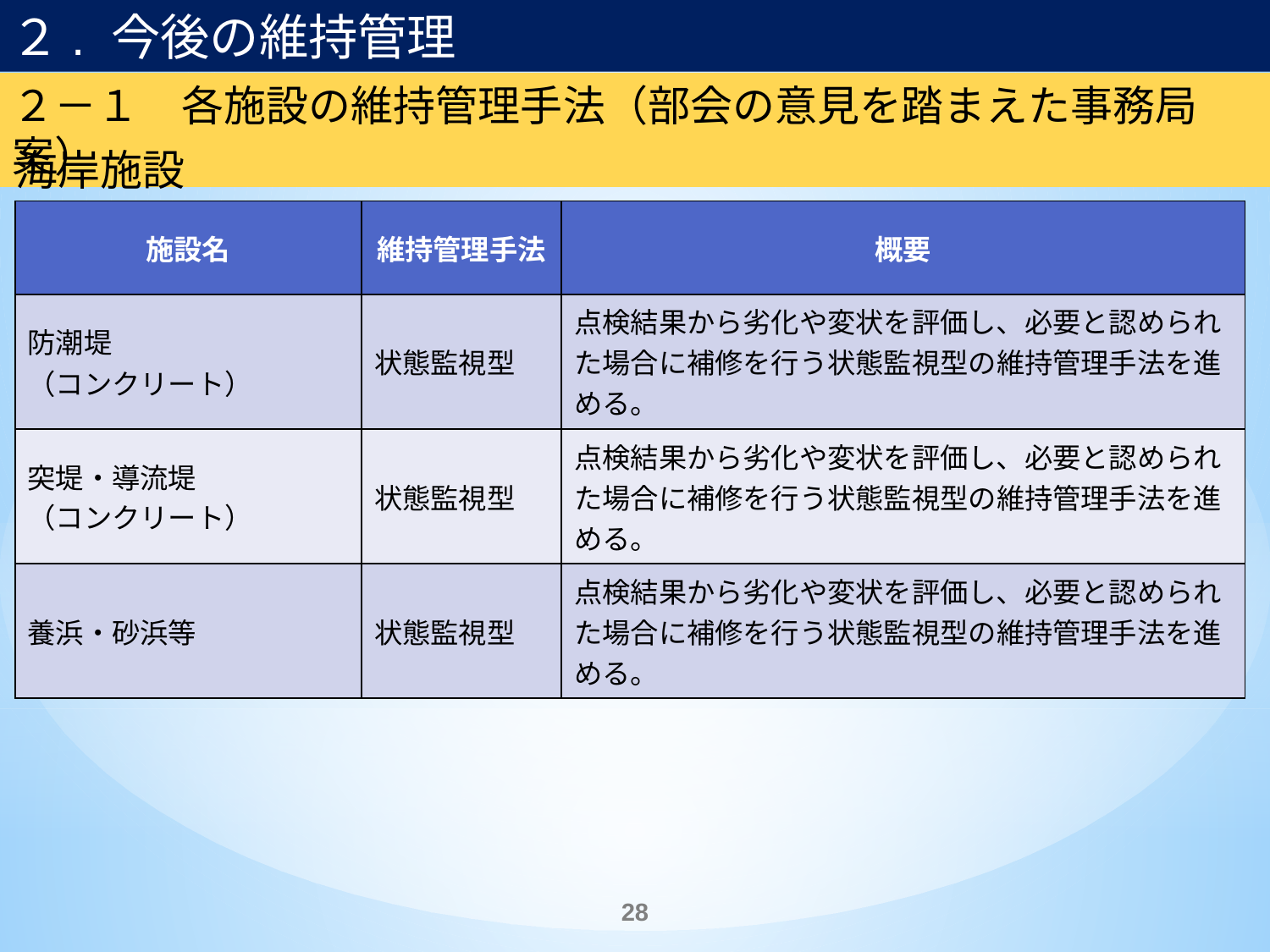

２. 今後の維持管理
２－１　各施設の維持管理手法（部会の意見を踏まえた事務局案）
海岸施設
| 施設名 | 維持管理手法 | 概要 |
| --- | --- | --- |
| 防潮堤 （コンクリート） | 状態監視型 | 点検結果から劣化や変状を評価し、必要と認められた場合に補修を行う状態監視型の維持管理手法を進める。 |
| 突堤・導流堤 （コンクリート） | 状態監視型 | 点検結果から劣化や変状を評価し、必要と認められた場合に補修を行う状態監視型の維持管理手法を進める。 |
| 養浜・砂浜等 | 状態監視型 | 点検結果から劣化や変状を評価し、必要と認められた場合に補修を行う状態監視型の維持管理手法を進める。 |
28